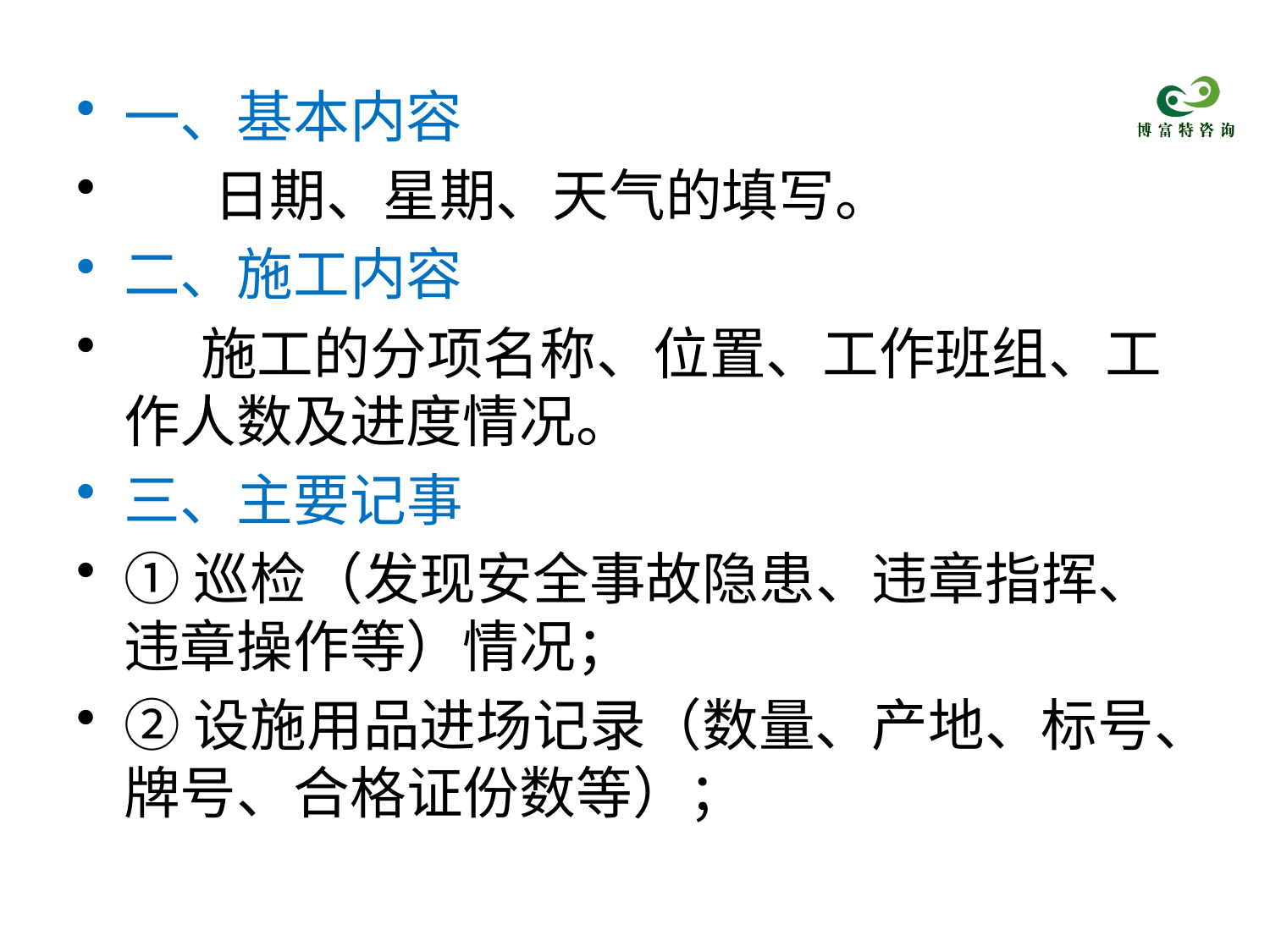

一、基本内容
      日期、星期、天气的填写。
二、施工内容
     施工的分项名称、位置、工作班组、工作人数及进度情况。
三、主要记事
①巡检（发现安全事故隐患、违章指挥、违章操作等）情况；
②设施用品进场记录（数量、产地、标号、牌号、合格证份数等）；